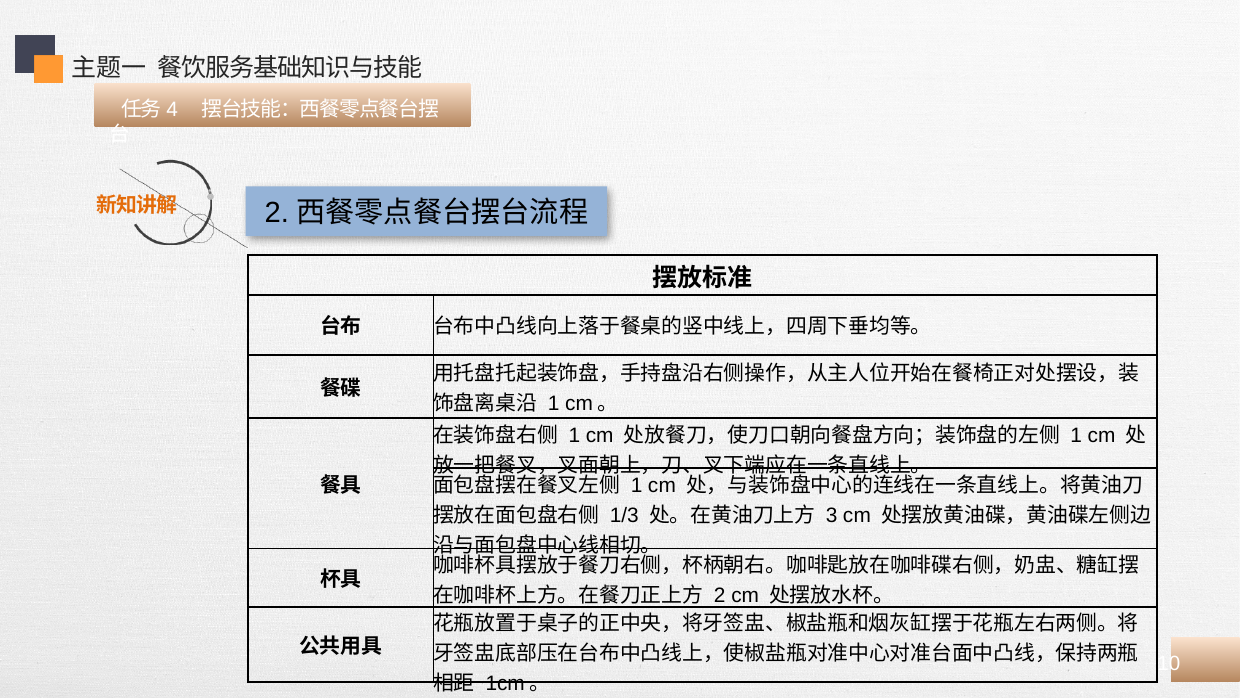

主题一  餐饮服务基础知识与技能

 任务4    摆台技能：西餐零点餐台摆台
2.西餐零点餐台摆台流程
| 摆放标准 |  |
| --- | --- |
| 台布 | 台布中凸线向上落于餐桌的竖中线上，四周下垂均等。 |
| 餐碟 | 用托盘托起装饰盘，手持盘沿右侧操作，从主人位开始在餐椅正对处摆设，装饰盘离桌沿 1 cm。 |
| 餐具 | 在装饰盘右侧 1 cm 处放餐刀，使刀口朝向餐盘方向；装饰盘的左侧 1 cm 处放一把餐叉，叉面朝上，刀、叉下端应在一条直线上。 |
|  | 面包盘摆在餐叉左侧 1 cm 处，与装饰盘中心的连线在一条直线上。将黄油刀摆放在面包盘右侧 1/3 处。在黄油刀上方 3 cm 处摆放黄油碟，黄油碟左侧边沿与面包盘中心线相切。 |
| 杯具 | 咖啡杯具摆放于餐刀右侧，杯柄朝右。咖啡匙放在咖啡碟右侧，奶盅、糖缸摆在咖啡杯上方。在餐刀正上方 2 cm 处摆放水杯。 |
| 公共用具 | 花瓶放置于桌子的正中央，将牙签盅、椒盐瓶和烟灰缸摆于花瓶左右两侧。将牙签盅底部压在台布中凸线上，使椒盐瓶对准中心对准台面中凸线，保持两瓶相距 1cm。 |